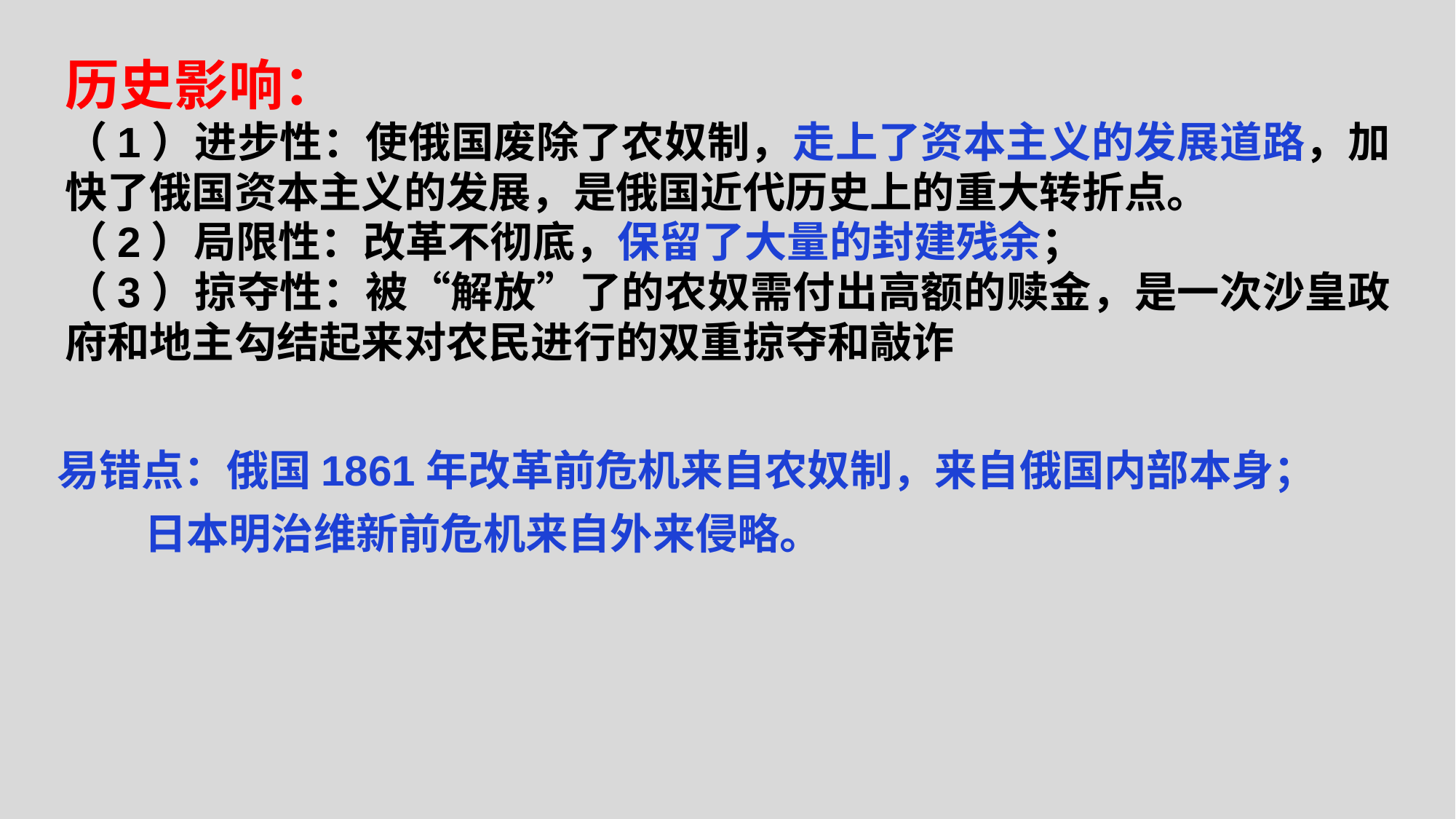

历史影响：
（1）进步性：使俄国废除了农奴制，走上了资本主义的发展道路，加快了俄国资本主义的发展，是俄国近代历史上的重大转折点。
（2）局限性：改革不彻底，保留了大量的封建残余；
（3）掠夺性：被“解放”了的农奴需付出高额的赎金，是一次沙皇政府和地主勾结起来对农民进行的双重掠夺和敲诈

易错点：俄国1861年改革前危机来自农奴制，来自俄国内部本身；
        日本明治维新前危机来自外来侵略。